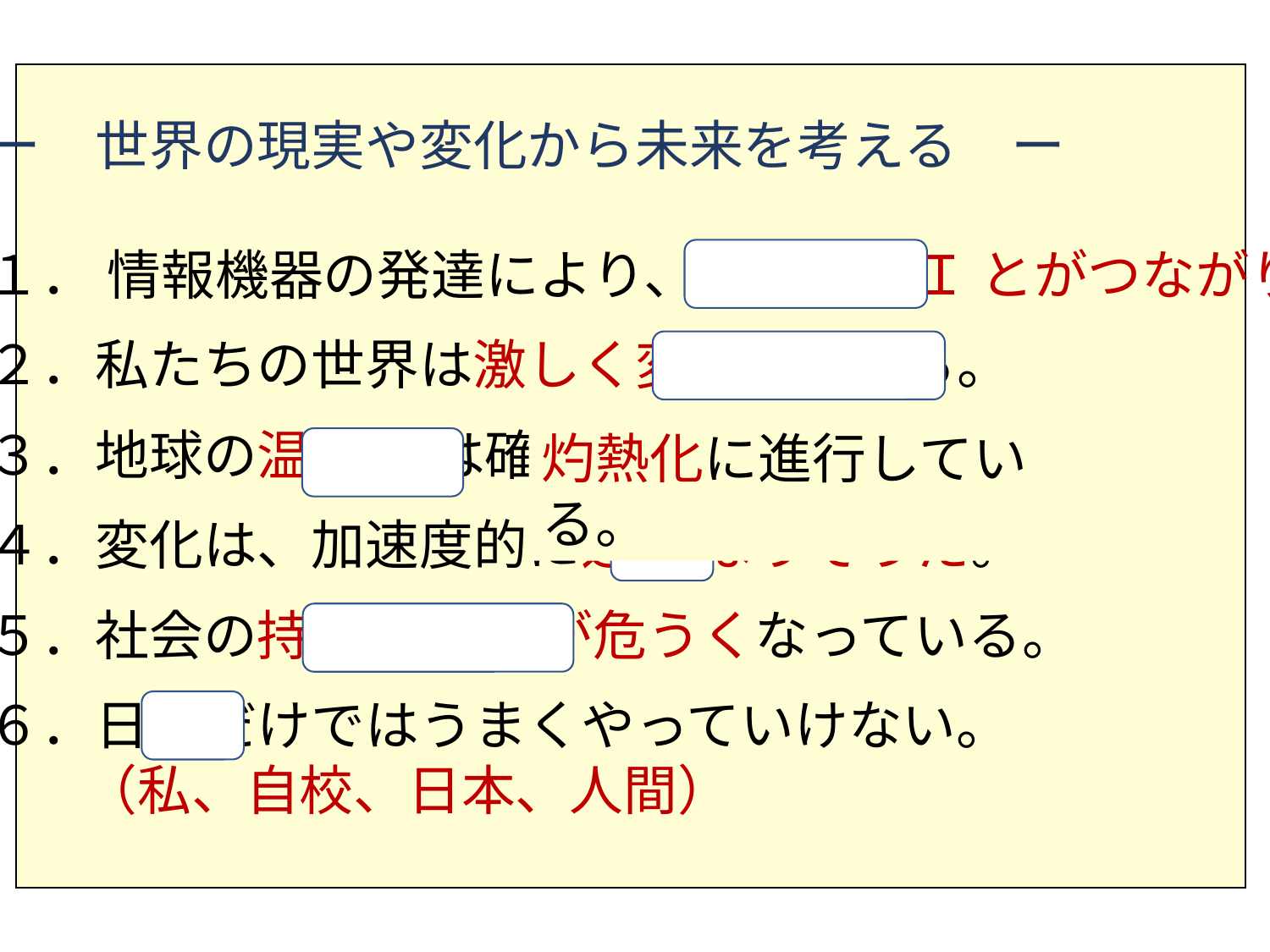

ー　世界の現実や変化から未来を考える　ー

１． 情報機器の発達により、人類とＡＩ とがつながり、

２．私たちの世界は激しく変化している。

３．地球の温暖化 は確実に進行している。

４．変化は、加速度的に速く なりそうだ。

５．社会の持続可能性 が危うくなっている。

６．日本だけではうまくやっていけない。
　　　（私、自校、日本、人間）

灼熱化に進行している。